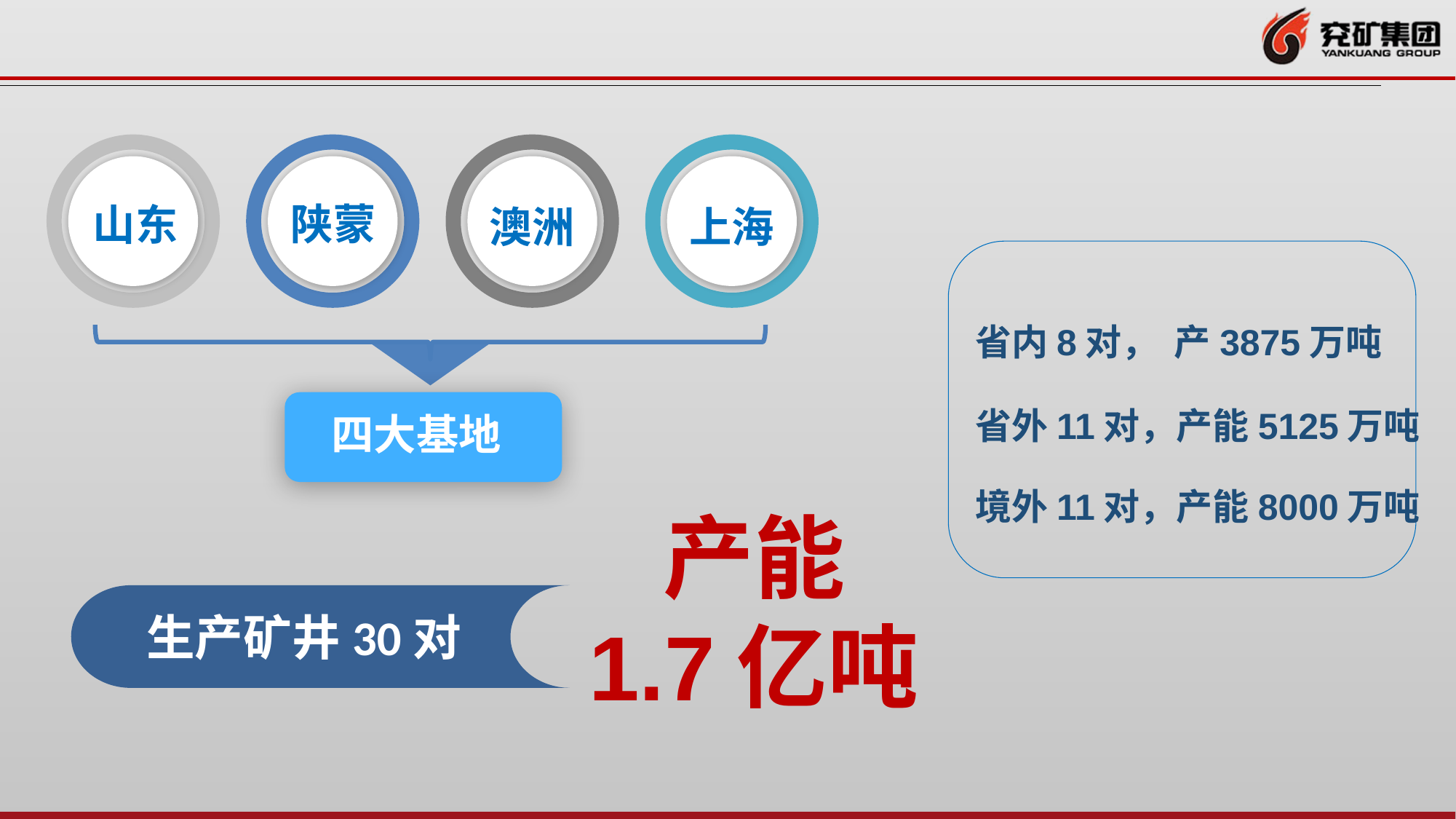

陕蒙
山东
澳洲
上海

      四大基地

省内8对，  产3875万吨
省外11对，产能5125万吨
境外11对，产能8000万吨
产能
1.7亿吨

生产矿井30对